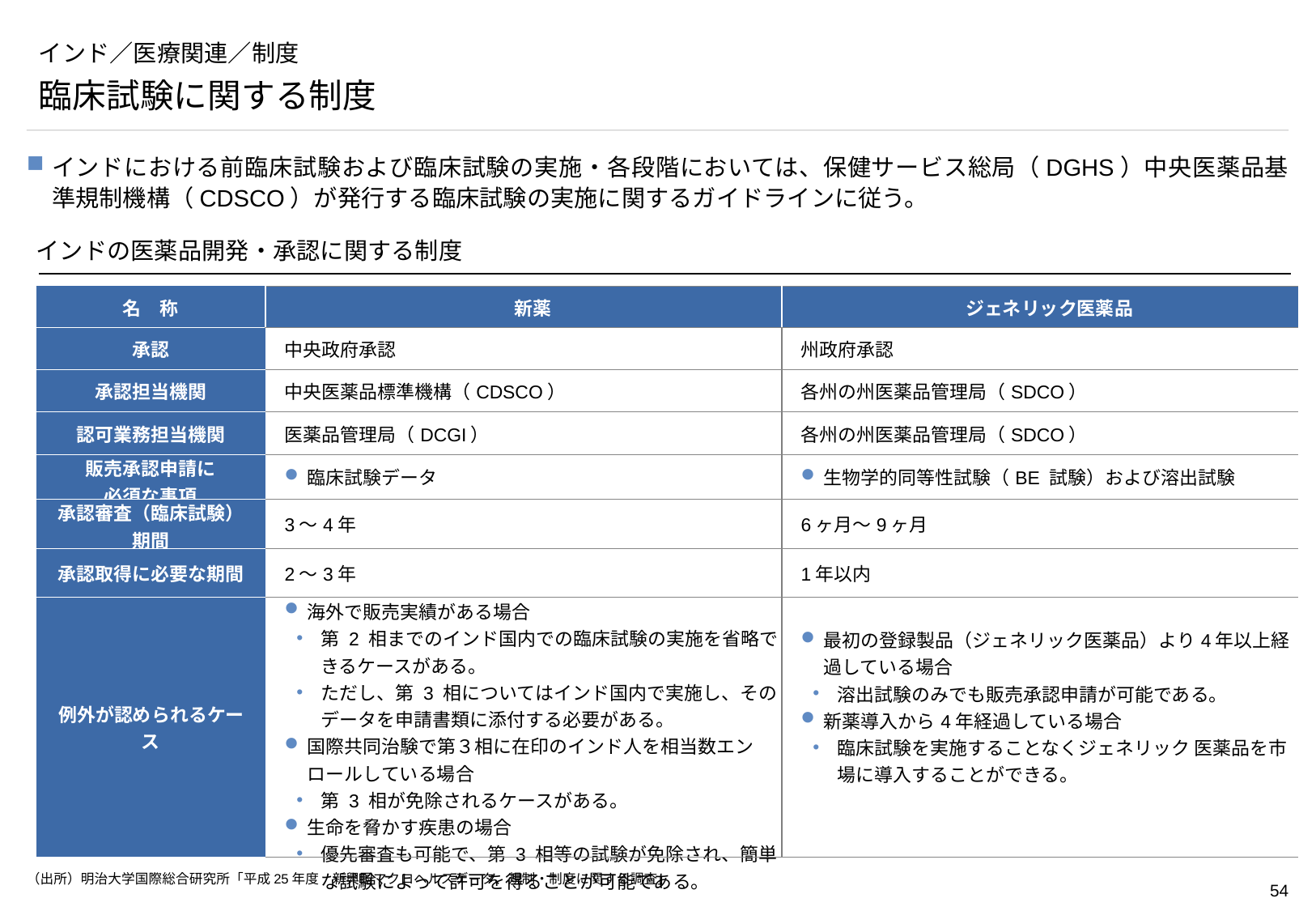

# インド／医療関連／制度
臨床試験に関する制度
インドにおける前臨床試験および臨床試験の実施・各段階においては、保健サービス総局（DGHS）中央医薬品基準規制機構（CDSCO）が発行する臨床試験の実施に関するガイドラインに従う。
インドの医薬品開発・承認に関する制度
| 名　称 | 新薬 | ジェネリック医薬品 |
| --- | --- | --- |
| 承認 | 中央政府承認 | 州政府承認 |
| 承認担当機関 | 中央医薬品標準機構（CDSCO） | 各州の州医薬品管理局（SDCO） |
| 認可業務担当機関 | 医薬品管理局（DCGI） | 各州の州医薬品管理局（SDCO） |
| 販売承認申請に 必須な事項 | 臨床試験データ | 生物学的同等性試験（BE 試験）および溶出試験 |
| 承認審査（臨床試験） 期間 | 3～4年 | 6ヶ月～9ヶ月 |
| 承認取得に必要な期間 | 2～3年 | 1年以内 |
| 例外が認められるケース | 海外で販売実績がある場合 第 2 相までのインド国内での臨床試験の実施を省略できるケースがある。 ただし、第 3 相についてはインド国内で実施し、そのデータを申請書類に添付する必要がある。 国際共同治験で第３相に在印のインド人を相当数エンロールしている場合 第 3 相が免除されるケースがある。 生命を脅かす疾患の場合 優先審査も可能で、第 3 相等の試験が免除され、簡単な試験によって許可を得ることが可能である。 | 最初の登録製品（ジェネリック医薬品）より4年以上経過している場合 溶出試験のみでも販売承認申請が可能である。 新薬導入から4年経過している場合 臨床試験を実施することなくジェネリック 医薬品を市場に導入することができる。 |
（出所）明治大学国際総合研究所「平成25年度　新興国マクロヘルスデータ、規制・制度に関する調査」